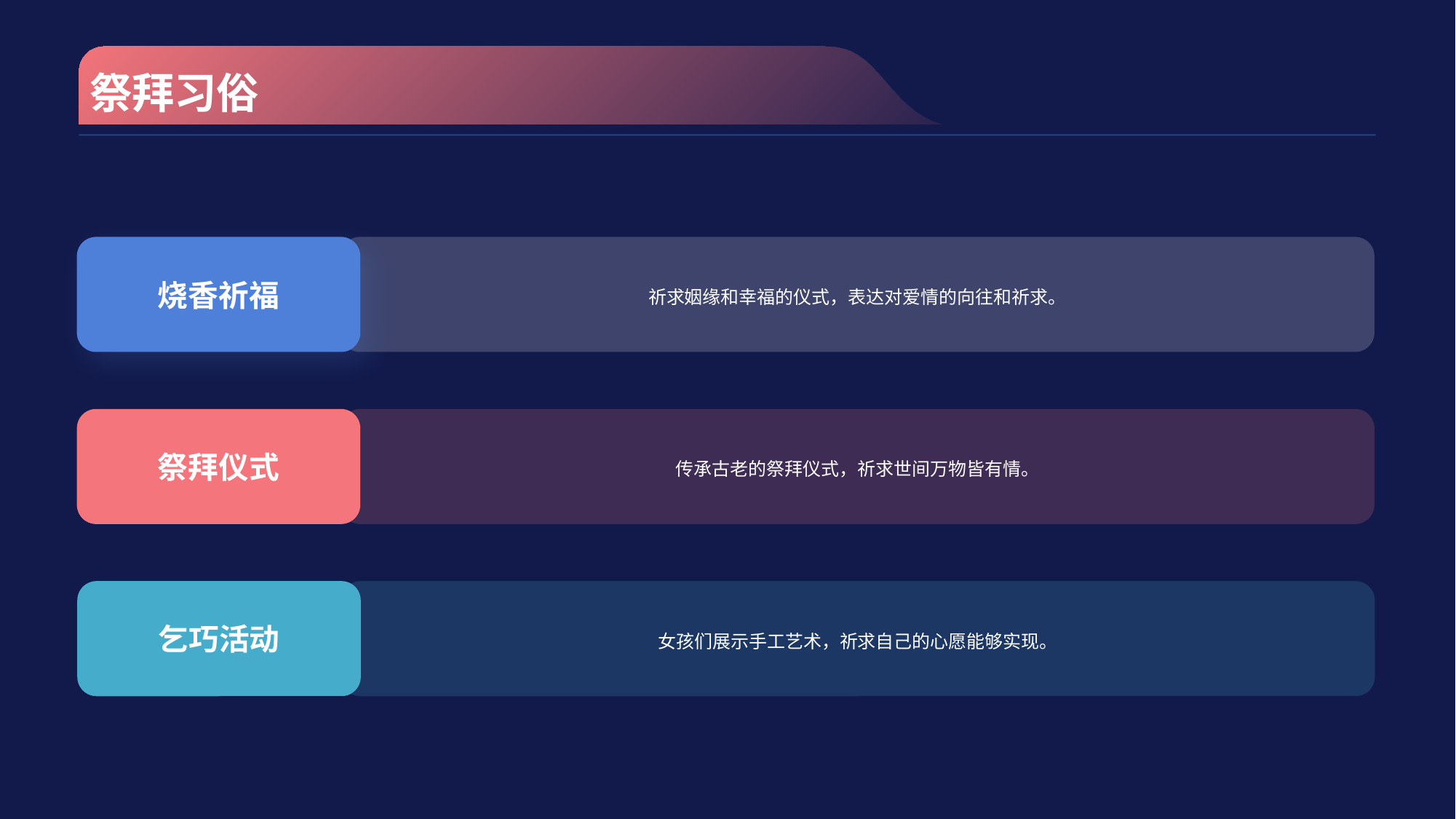

# 祭拜习俗
烧香祈福
祈求姻缘和幸福的仪式，表达对爱情的向往和祈求。
祭拜仪式
传承古老的祭拜仪式，祈求世间万物皆有情。
乞巧活动
女孩们展示手工艺术，祈求自己的心愿能够实现。